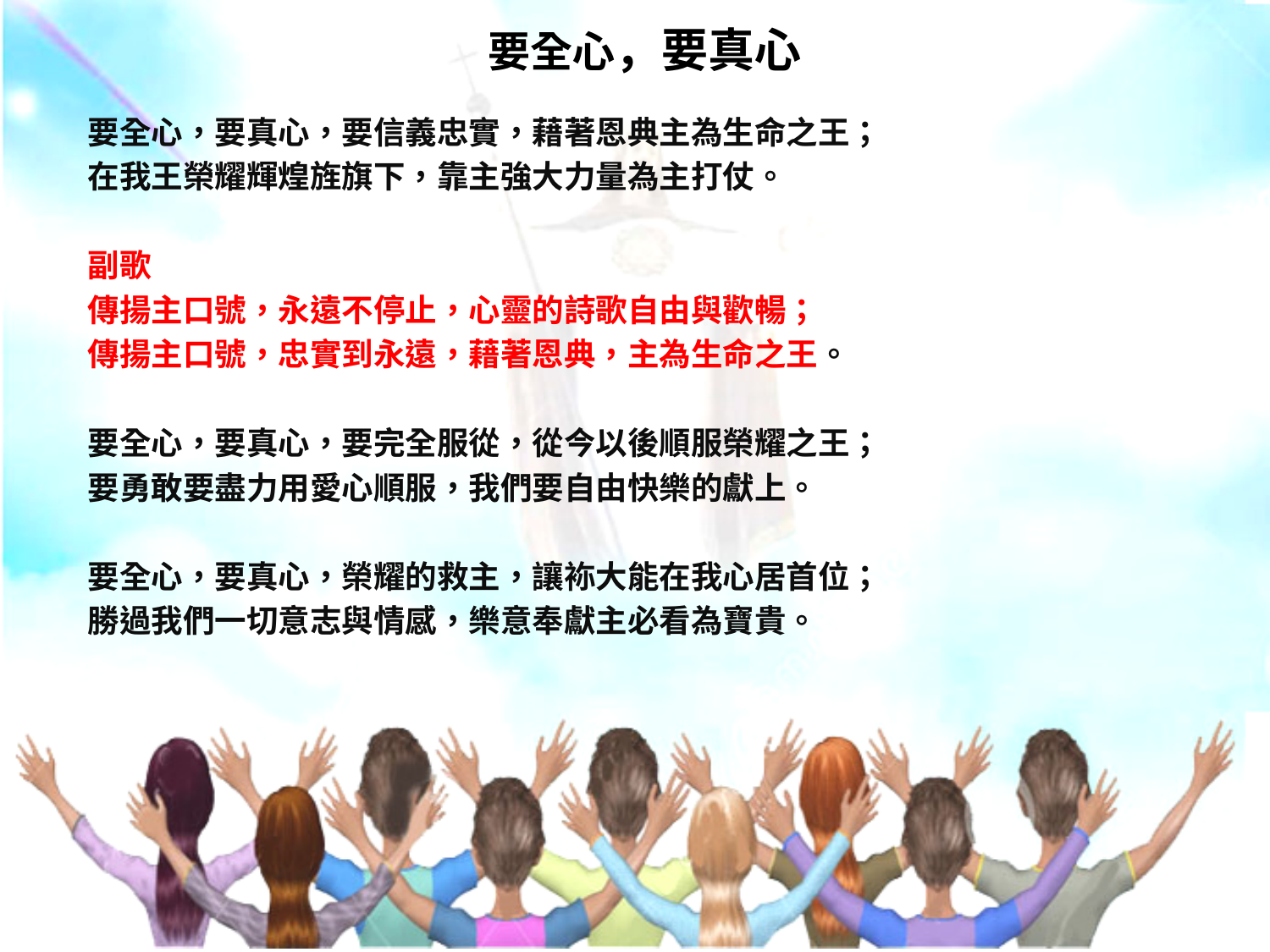

# 要全心，要真心
要全心，要真心，要信義忠實，藉著恩典主為生命之王；
在我王榮耀輝煌旌旗下，靠主強大力量為主打仗。

副歌
傳揚主口號，永遠不停止，心靈的詩歌自由與歡暢；
傳揚主口號，忠實到永遠，藉著恩典，主為生命之王。

要全心，要真心，要完全服從，從今以後順服榮耀之王；
要勇敢要盡力用愛心順服，我們要自由快樂的獻上。

要全心，要真心，榮耀的救主，讓袮大能在我心居首位；
勝過我們一切意志與情感，樂意奉獻主必看為寶貴。